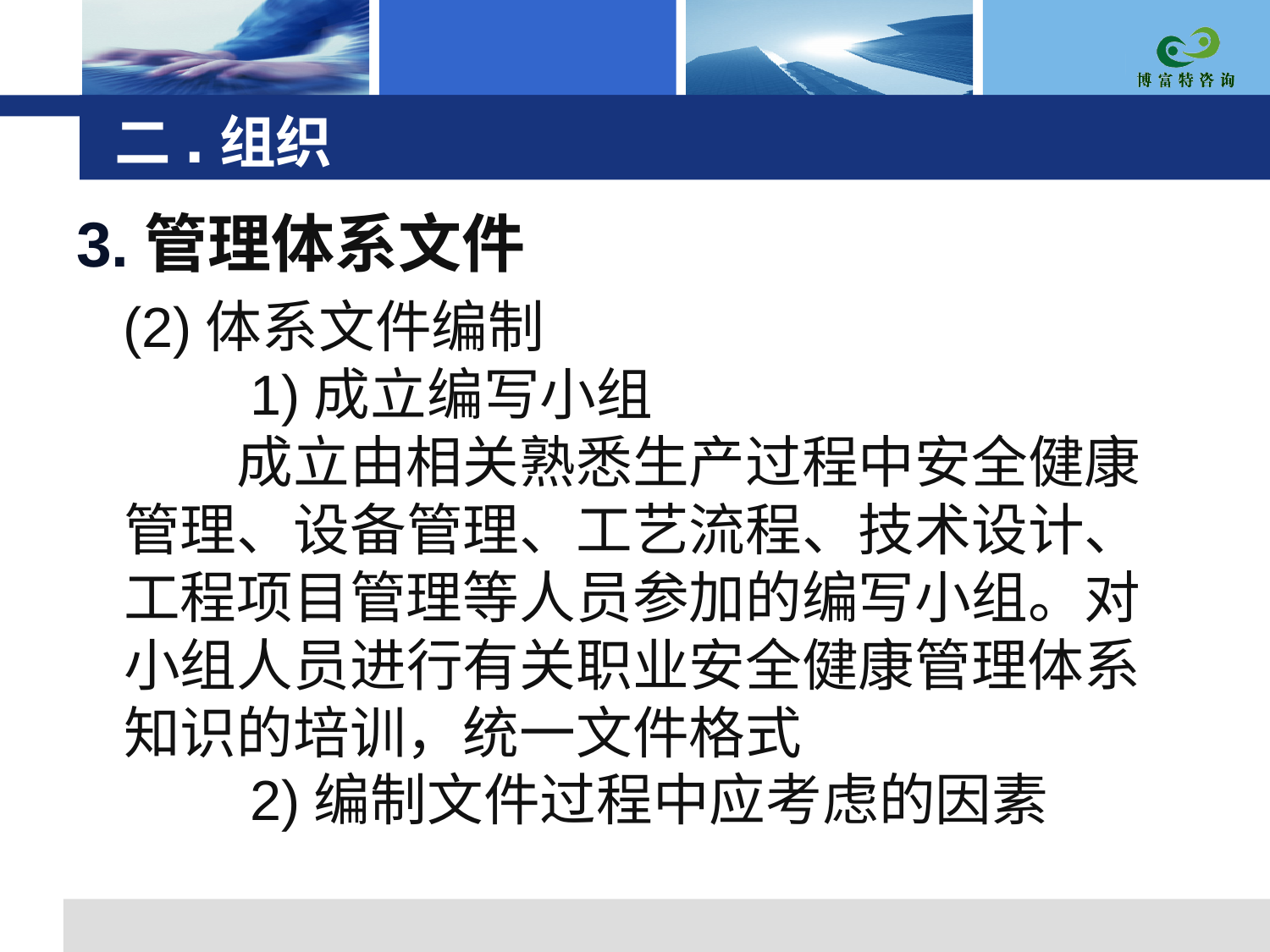

# 二.组织
3.管理体系文件
   (2)体系文件编制
　　1)成立编写小组
　　成立由相关熟悉生产过程中安全健康管理、设备管理、工艺流程、技术设计、工程项目管理等人员参加的编写小组。对小组人员进行有关职业安全健康管理体系知识的培训，统一文件格式
　　2)编制文件过程中应考虑的因素